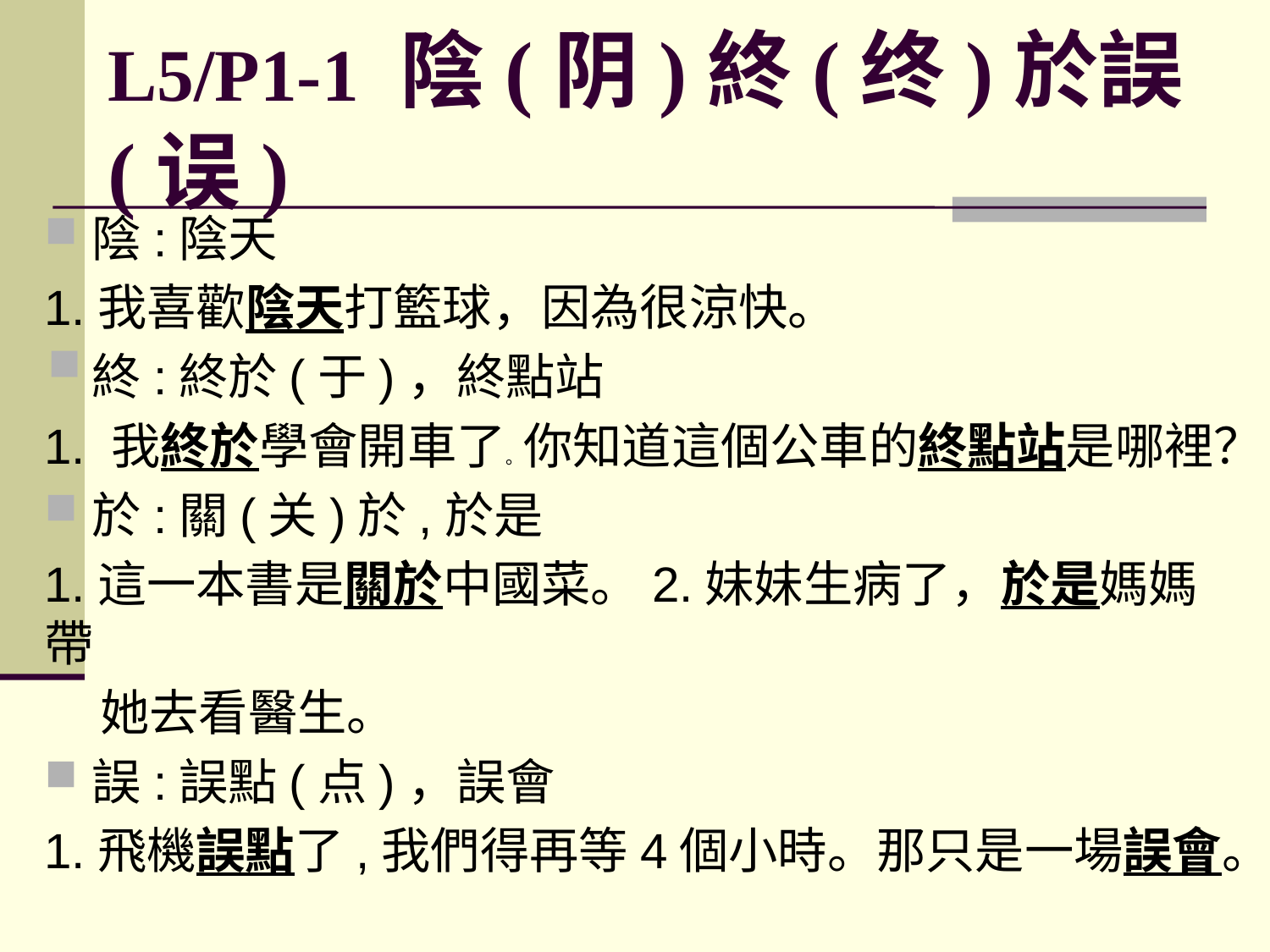

# L5/P1-1 陰(阴)終(终)於誤(误)
陰:陰天
1.我喜歡陰天打籃球，因為很涼快。
終:終於(于)，終點站
1. 我終於學會開車了。你知道這個公車的終點站是哪裡？
於:關(关)於,於是
1.這一本書是關於中國菜。2.妹妹生病了，於是媽媽帶
    她去看醫生。
誤:誤點(点)，誤會
1.飛機誤點了,我們得再等4個小時。那只是一場誤會。